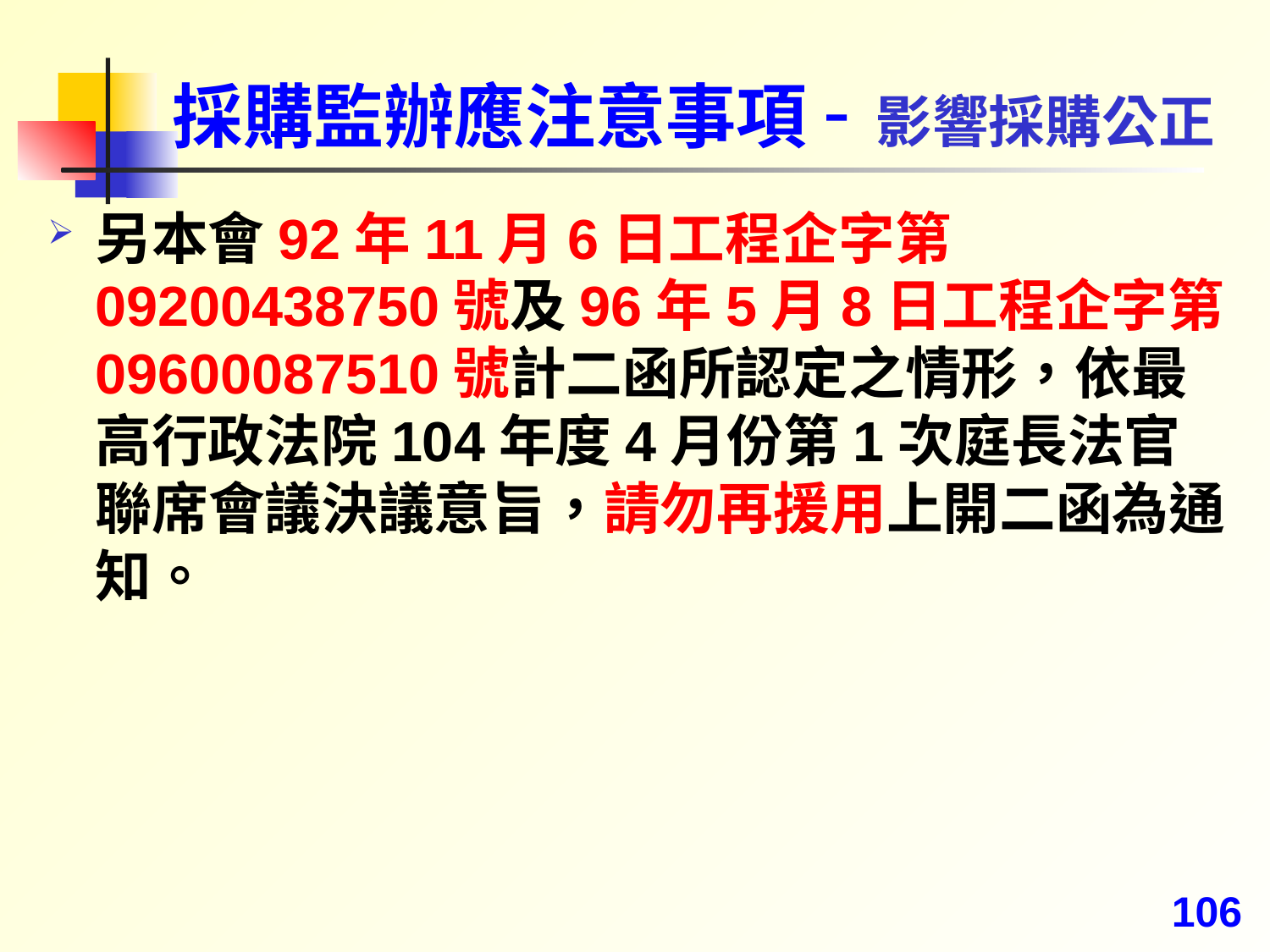

# 採購監辦應注意事項-影響採購公正
另本會92年11月6日工程企字第09200438750號及96年5月8日工程企字第09600087510號計二函所認定之情形，依最高行政法院104年度4月份第1次庭長法官聯席會議決議意旨，請勿再援用上開二函為通知。
106